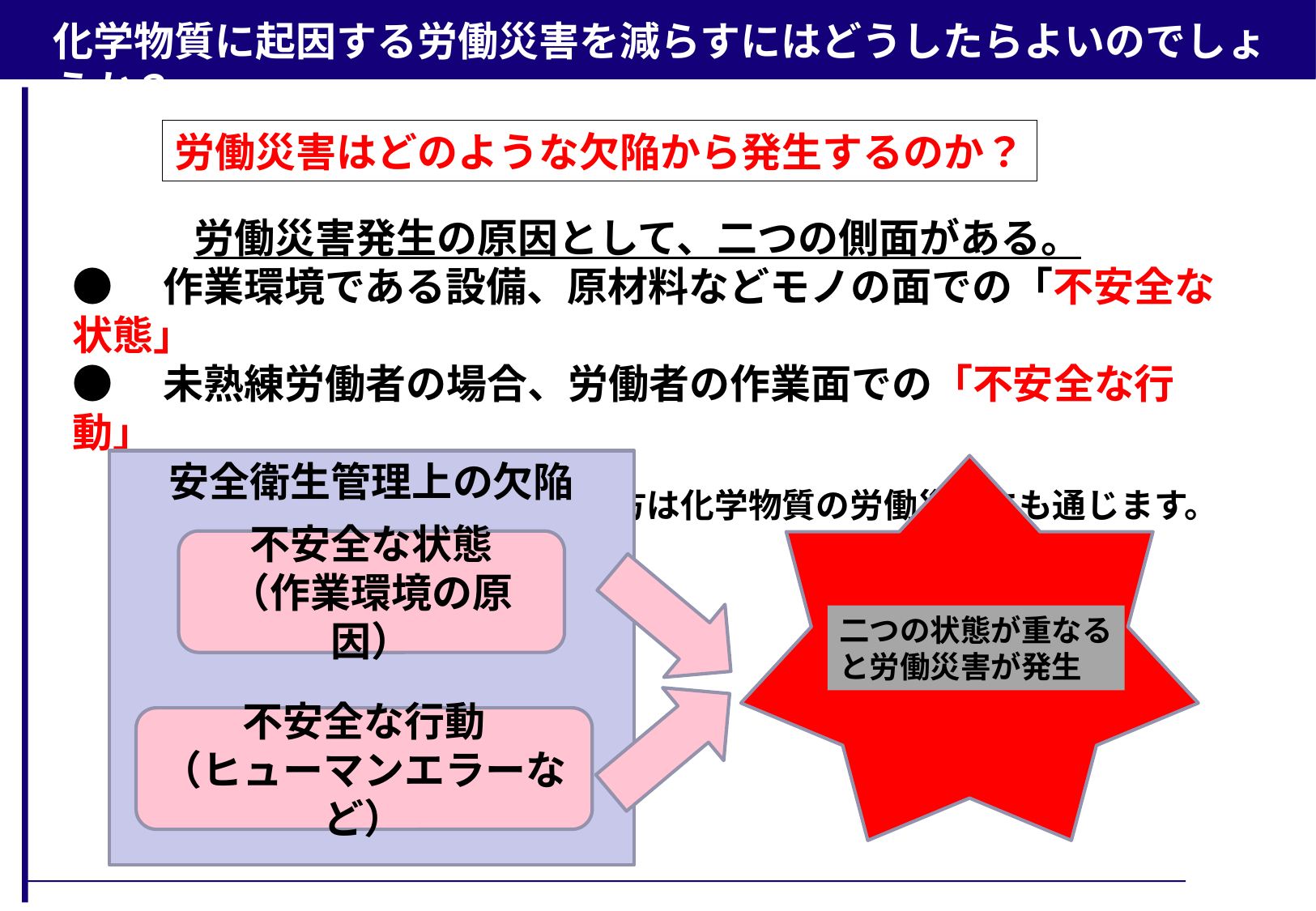

化学物質に起因する労働災害を減らすにはどうしたらよいのでしょうか？
労働災害はどのような欠陥から発生するのか？
　　　労働災害発生の原因として、二つの側面がある。
●　作業環境である設備、原材料などモノの面での「不安全な状態」
●　未熟練労働者の場合、労働者の作業面での「不安全な行動」

　　この労働災害発生の原因の考え方は化学物質の労働災害にも通じます。
安全衛生管理上の欠陥
不安全な状態
（作業環境の原因）

二つの状態が重なる
と労働災害が発生

不安全な行動
（ヒューマンエラーなど）